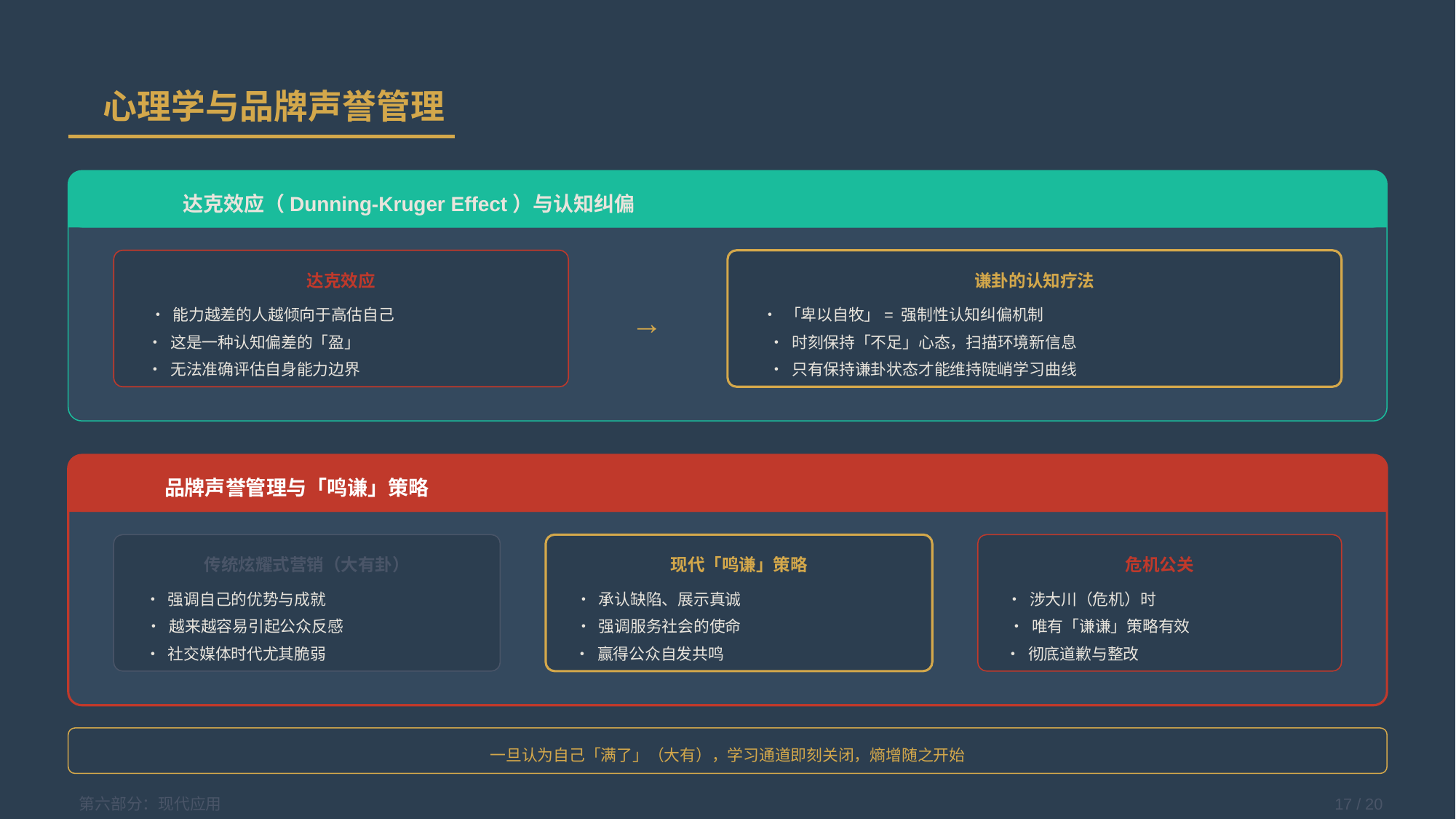

心理学与品牌声誉管理

达克效应（Dunning-Kruger Effect）与认知纠偏

达克效应
• 能力越差的人越倾向于高估自己
• 这是一种认知偏差的「盈」
• 无法准确评估自身能力边界

谦卦的认知疗法
• 「卑以自牧」= 强制性认知纠偏机制
• 时刻保持「不足」心态，扫描环境新信息
• 只有保持谦卦状态才能维持陡峭学习曲线
→

品牌声誉管理与「鸣谦」策略

传统炫耀式营销（大有卦）
• 强调自己的优势与成就
• 越来越容易引起公众反感
• 社交媒体时代尤其脆弱

现代「鸣谦」策略
• 承认缺陷、展示真诚
• 强调服务社会的使命
• 赢得公众自发共鸣

危机公关
• 涉大川（危机）时
• 唯有「谦谦」策略有效
• 彻底道歉与整改

一旦认为自己「满了」（大有），学习通道即刻关闭，熵增随之开始
第六部分：现代应用
17 / 20